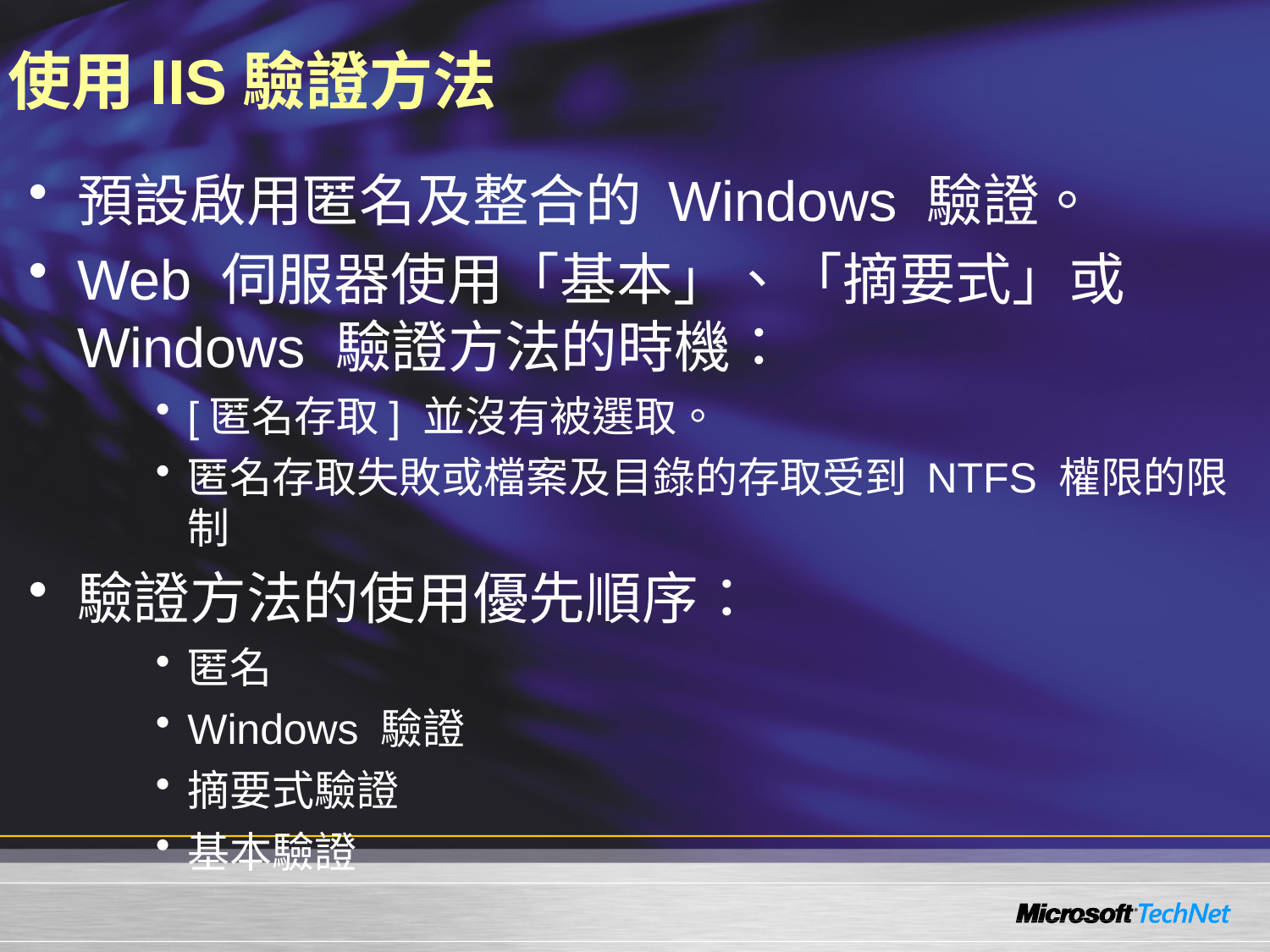

# 使用IIS驗證方法
預設啟用匿名及整合的 Windows 驗證。
Web 伺服器使用「基本」、「摘要式」或 Windows 驗證方法的時機：
[匿名存取] 並沒有被選取。
匿名存取失敗或檔案及目錄的存取受到 NTFS 權限的限制
驗證方法的使用優先順序：
匿名
Windows 驗證
摘要式驗證
基本驗證